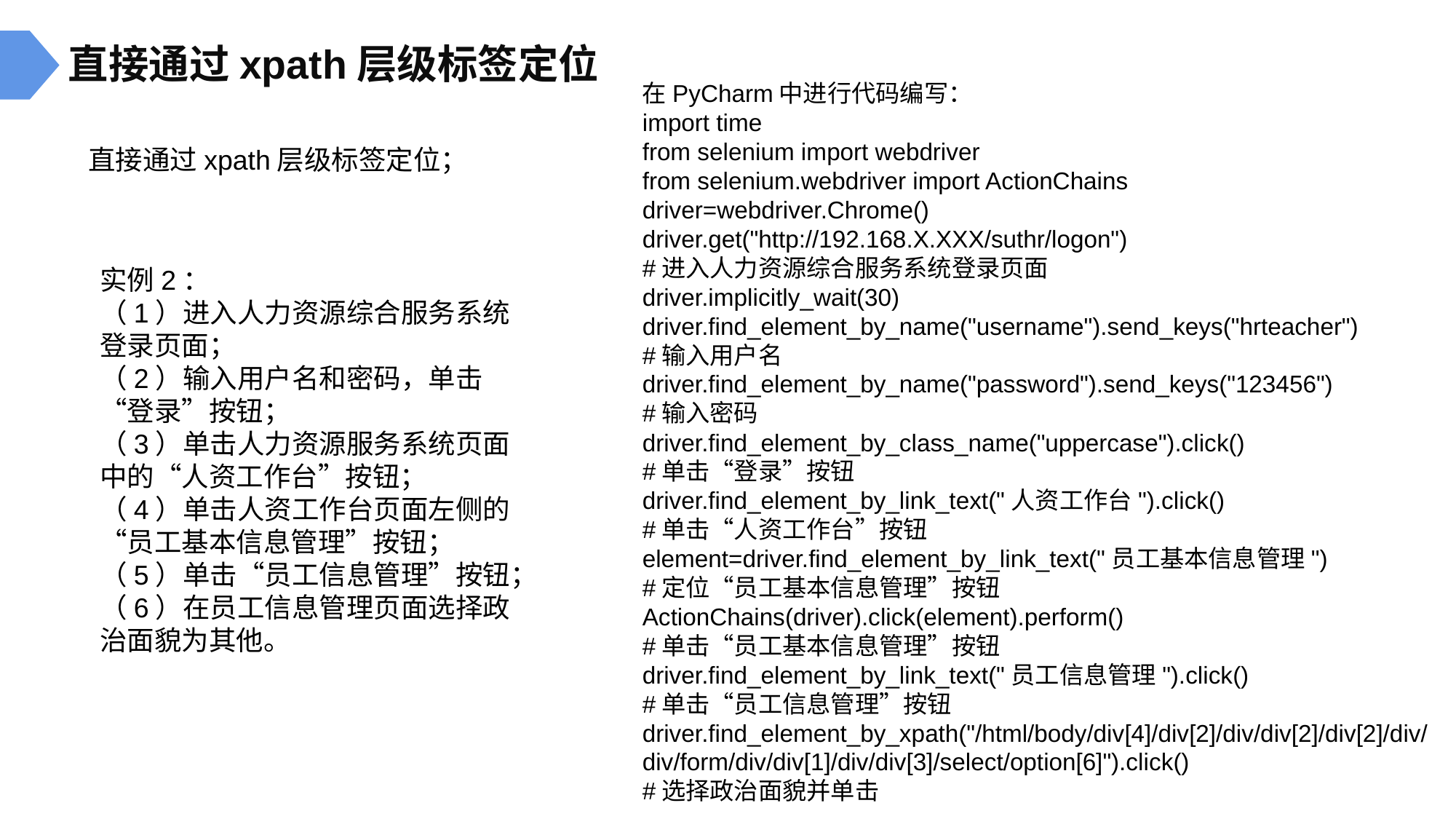

直接通过xpath层级标签定位
在PyCharm中进行代码编写：
import time
from selenium import webdriver
from selenium.webdriver import ActionChains
driver=webdriver.Chrome()
driver.get("http://192.168.X.XXX/suthr/logon")
#进入人力资源综合服务系统登录页面
driver.implicitly_wait(30)
driver.find_element_by_name("username").send_keys("hrteacher")
#输入用户名
driver.find_element_by_name("password").send_keys("123456")
#输入密码
driver.find_element_by_class_name("uppercase").click()
#单击“登录”按钮
driver.find_element_by_link_text("人资工作台").click()
#单击“人资工作台”按钮
element=driver.find_element_by_link_text("员工基本信息管理")
#定位“员工基本信息管理”按钮
ActionChains(driver).click(element).perform()
#单击“员工基本信息管理”按钮
driver.find_element_by_link_text("员工信息管理").click()
#单击“员工信息管理”按钮
driver.find_element_by_xpath("/html/body/div[4]/div[2]/div/div[2]/div[2]/div/
div/form/div/div[1]/div/div[3]/select/option[6]").click()
#选择政治面貌并单击
直接通过xpath层级标签定位；
实例2：
（1）进入人力资源综合服务系统登录页面；
（2）输入用户名和密码，单击“登录”按钮；
（3）单击人力资源服务系统页面中的“人资工作台”按钮；
（4）单击人资工作台页面左侧的“员工基本信息管理”按钮；
（5）单击“员工信息管理”按钮；
（6）在员工信息管理页面选择政治面貌为其他。